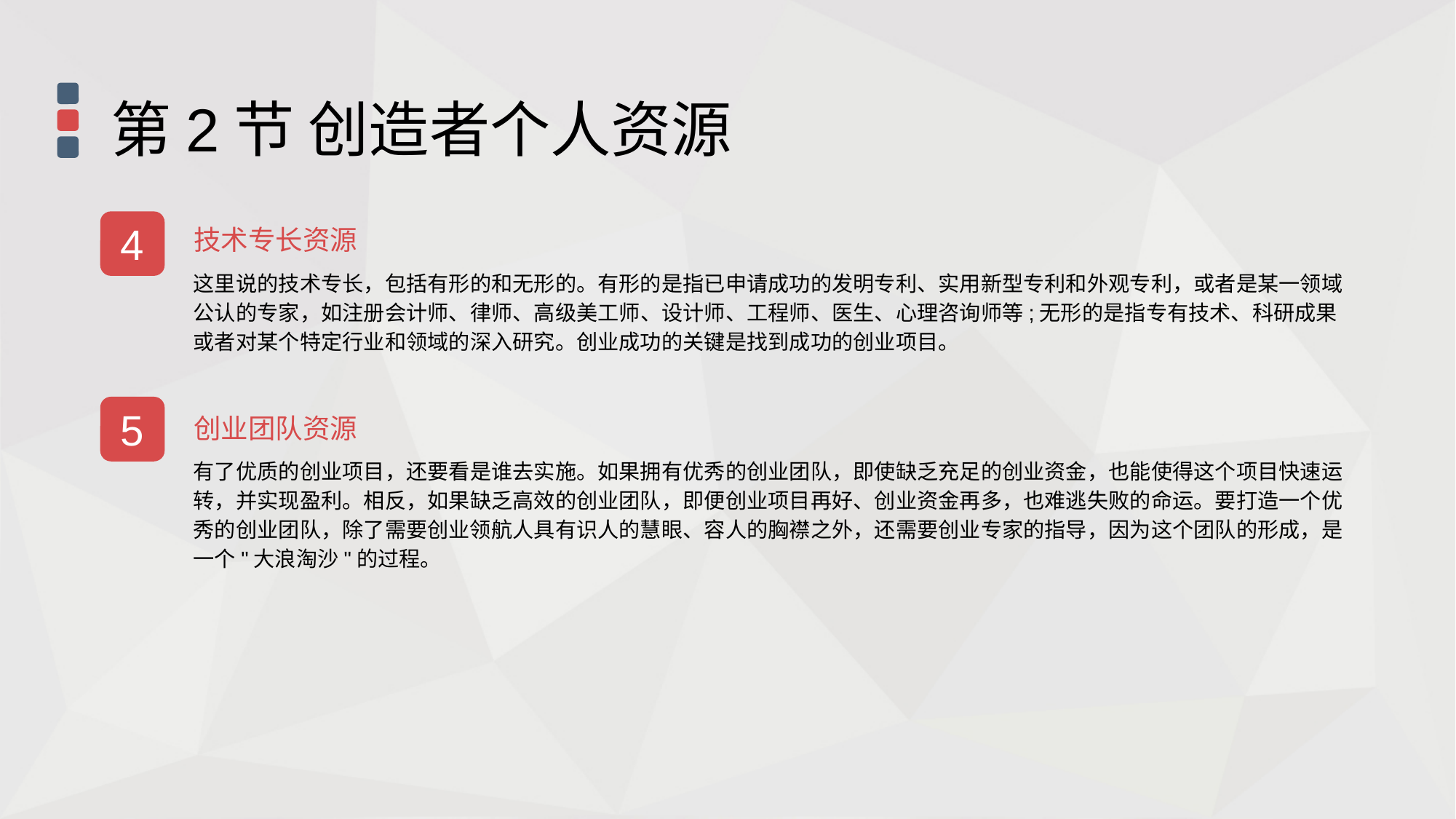

第2节 创造者个人资源
4
技术专长资源
这里说的技术专长，包括有形的和无形的。有形的是指已申请成功的发明专利、实用新型专利和外观专利，或者是某一领域公认的专家，如注册会计师、律师、高级美工师、设计师、工程师、医生、心理咨询师等;无形的是指专有技术、科研成果或者对某个特定行业和领域的深入研究。创业成功的关键是找到成功的创业项目。
5
创业团队资源
有了优质的创业项目，还要看是谁去实施。如果拥有优秀的创业团队，即使缺乏充足的创业资金，也能使得这个项目快速运转，并实现盈利。相反，如果缺乏高效的创业团队，即便创业项目再好、创业资金再多，也难逃失败的命运。要打造一个优秀的创业团队，除了需要创业领航人具有识人的慧眼、容人的胸襟之外，还需要创业专家的指导，因为这个团队的形成，是一个"大浪淘沙"的过程。